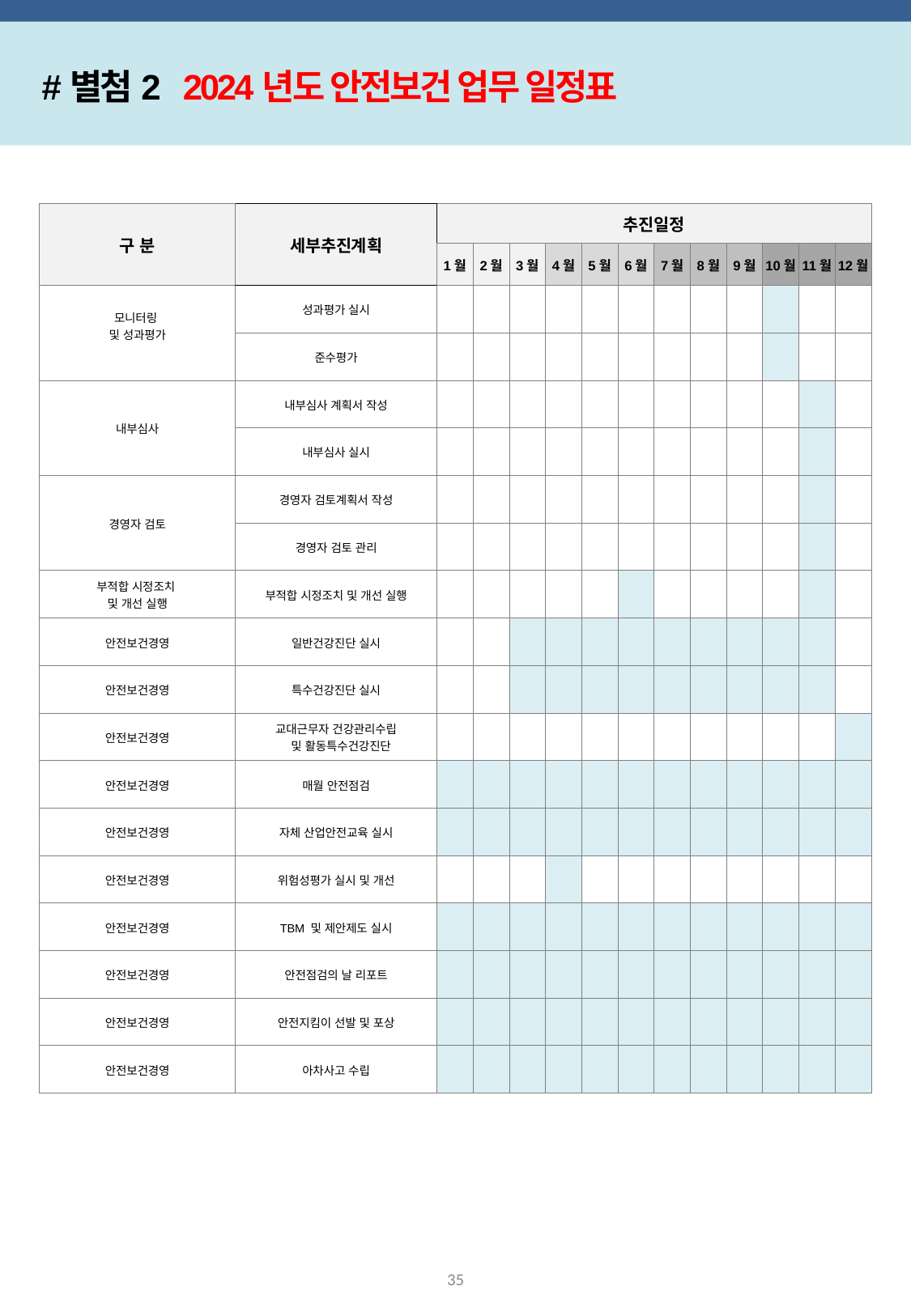

#별첨2   2024년도 안전보건 업무 일정표
| 구 분 | 세부추진계획 | 추진일정 |  |  |  |  |  |  |  |  |  |  |  |
| --- | --- | --- | --- | --- | --- | --- | --- | --- | --- | --- | --- | --- | --- |
|  |  | 1월 | 2월 | 3월 | 4월 | 5월 | 6월 | 7월 | 8월 | 9월 | 10월 | 11월 | 12월 |
| 모니터링 및 성과평가 | 성과평가 실시 |  |  |  |  |  |  |  |  |  |  |  |  |
|  | 준수평가 |  |  |  |  |  |  |  |  |  |  |  |  |
| 내부심사 | 내부심사 계획서 작성 |  |  |  |  |  |  |  |  |  |  |  |  |
|  | 내부심사 실시 |  |  |  |  |  |  |  |  |  |  |  |  |
| 경영자 검토 | 경영자 검토계획서 작성 |  |  |  |  |  |  |  |  |  |  |  |  |
|  | 경영자 검토 관리 |  |  |  |  |  |  |  |  |  |  |  |  |
| 부적합 시정조치 및 개선 실행 | 부적합 시정조치 및 개선 실행 |  |  |  |  |  |  |  |  |  |  |  |  |
| 안전보건경영 | 일반건강진단 실시 |  |  |  |  |  |  |  |  |  |  |  |  |
| 안전보건경영 | 특수건강진단 실시 |  |  |  |  |  |  |  |  |  |  |  |  |
| 안전보건경영 | 교대근무자 건강관리수립 및 활동특수건강진단 |  |  |  |  |  |  |  |  |  |  |  |  |
| 안전보건경영 | 매월 안전점검 |  |  |  |  |  |  |  |  |  |  |  |  |
| 안전보건경영 | 자체 산업안전교육 실시 |  |  |  |  |  |  |  |  |  |  |  |  |
| 안전보건경영 | 위험성평가 실시 및 개선 |  |  |  |  |  |  |  |  |  |  |  |  |
| 안전보건경영 | TBM 및 제안제도 실시 |  |  |  |  |  |  |  |  |  |  |  |  |
| 안전보건경영 | 안전점검의 날 리포트 |  |  |  |  |  |  |  |  |  |  |  |  |
| 안전보건경영 | 안전지킴이 선발 및 포상 |  |  |  |  |  |  |  |  |  |  |  |  |
| 안전보건경영 | 아차사고 수립 |  |  |  |  |  |  |  |  |  |  |  |  |
35